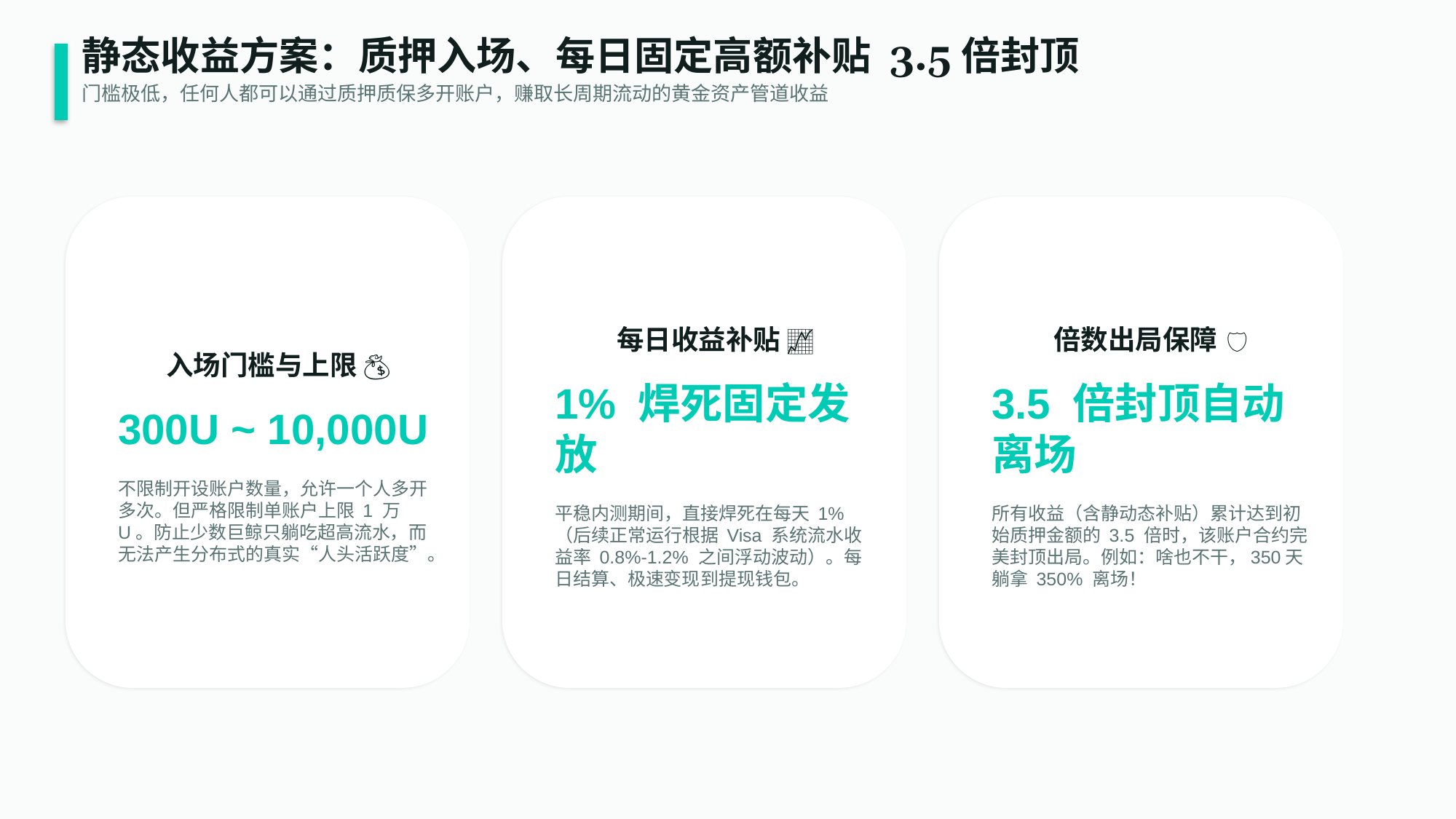

静态收益方案：质押入场、每日固定高额补贴 3.5倍封顶
门槛极低，任何人都可以通过质押质保多开账户，赚取长周期流动的黄金资产管道收益

入场门槛与上限 💰
300U ~ 10,000U
不限制开设账户数量，允许一个人多开多次。但严格限制单账户上限 1 万U。防止少数巨鲸只躺吃超高流水，而无法产生分布式的真实“人头活跃度”。
每日收益补贴 📈
1% 焊死固定发放
平稳内测期间，直接焊死在每天 1%（后续正常运行根据 Visa 系统流水收益率 0.8%-1.2% 之间浮动波动）。每日结算、极速变现到提现钱包。
倍数出局保障 🛡️
3.5 倍封顶自动离场
所有收益（含静动态补贴）累计达到初始质押金额的 3.5 倍时，该账户合约完美封顶出局。例如：啥也不干，350天躺拿 350% 离场！